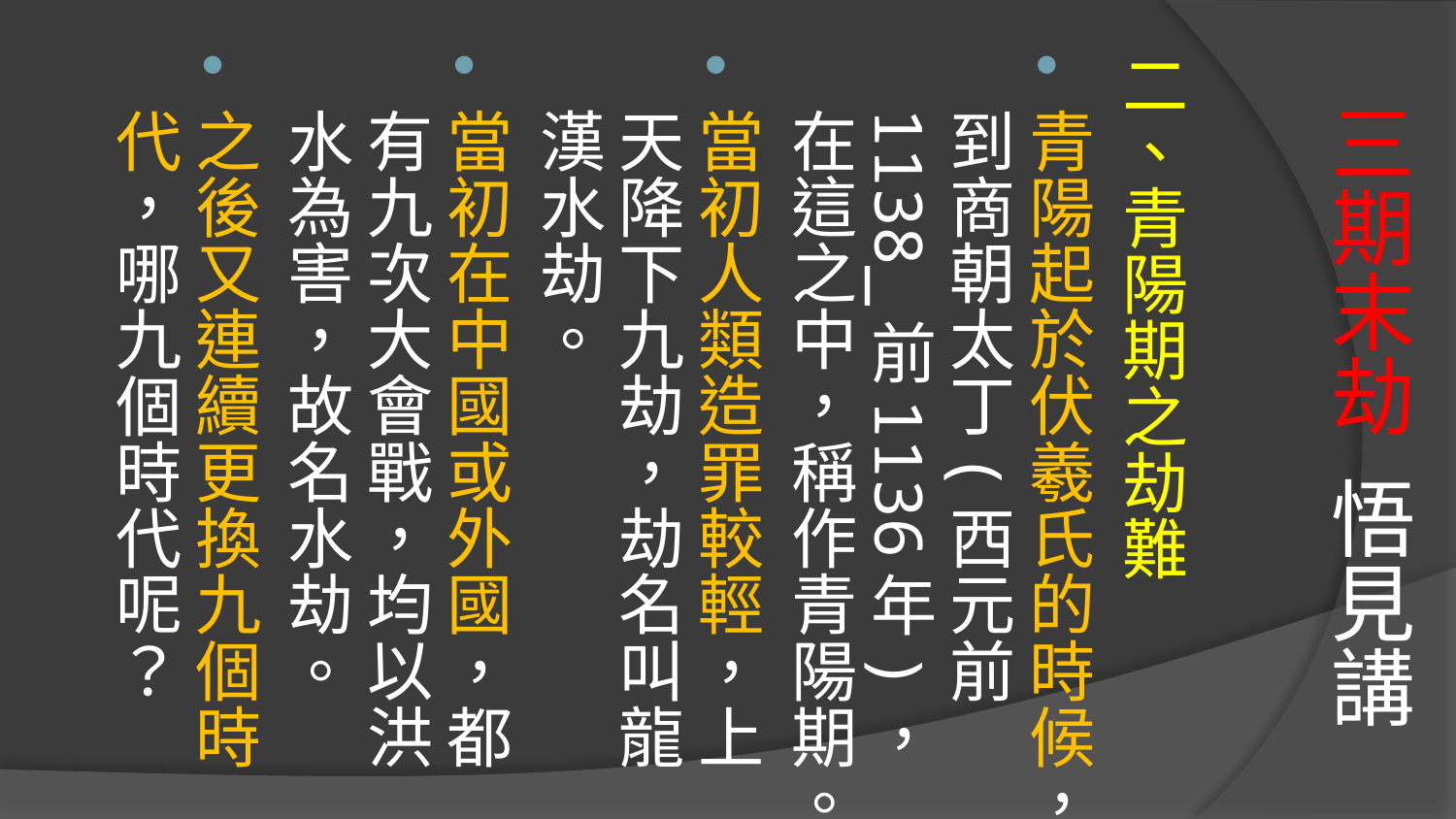

二、青陽期之劫難
青陽起於伏羲氏的時候，到商朝太丁(西元前1138_前1136年)，在這之中，稱作青陽期。
當初人類造罪較輕，上天降下九劫，劫名叫龍漢水劫。
當初在中國或外國，都有九次大會戰，均以洪水為害，故名水劫。
之後又連續更換九個時代，哪九個時代呢？

# 三期末劫  悟見講